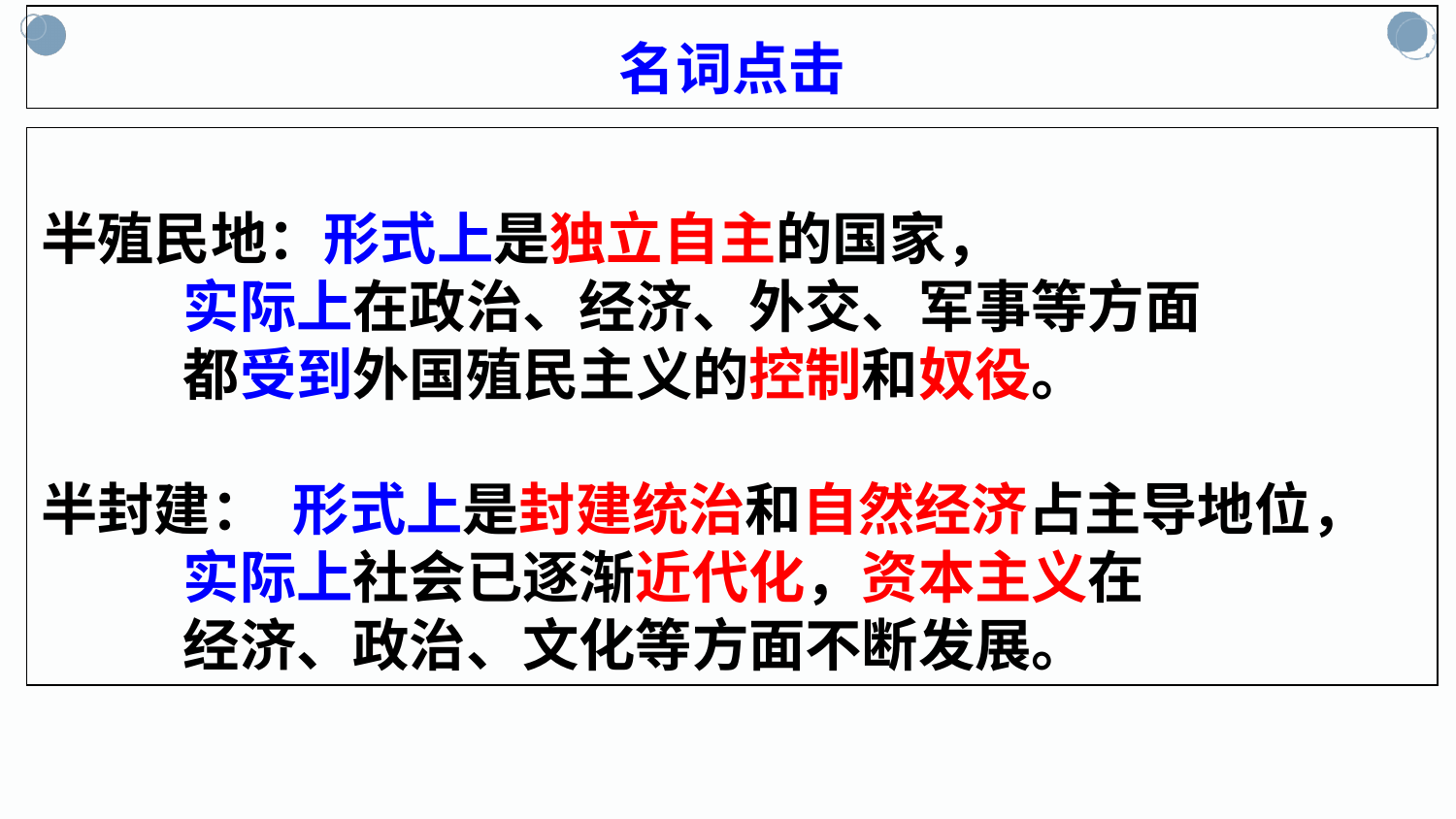

名词点击

半殖民地：形式上是独立自主的国家，
          实际上在政治、经济、外交、军事等方面
          都受到外国殖民主义的控制和奴役。

半封建：  形式上是封建统治和自然经济占主导地位，
          实际上社会已逐渐近代化，资本主义在
          经济、政治、文化等方面不断发展。